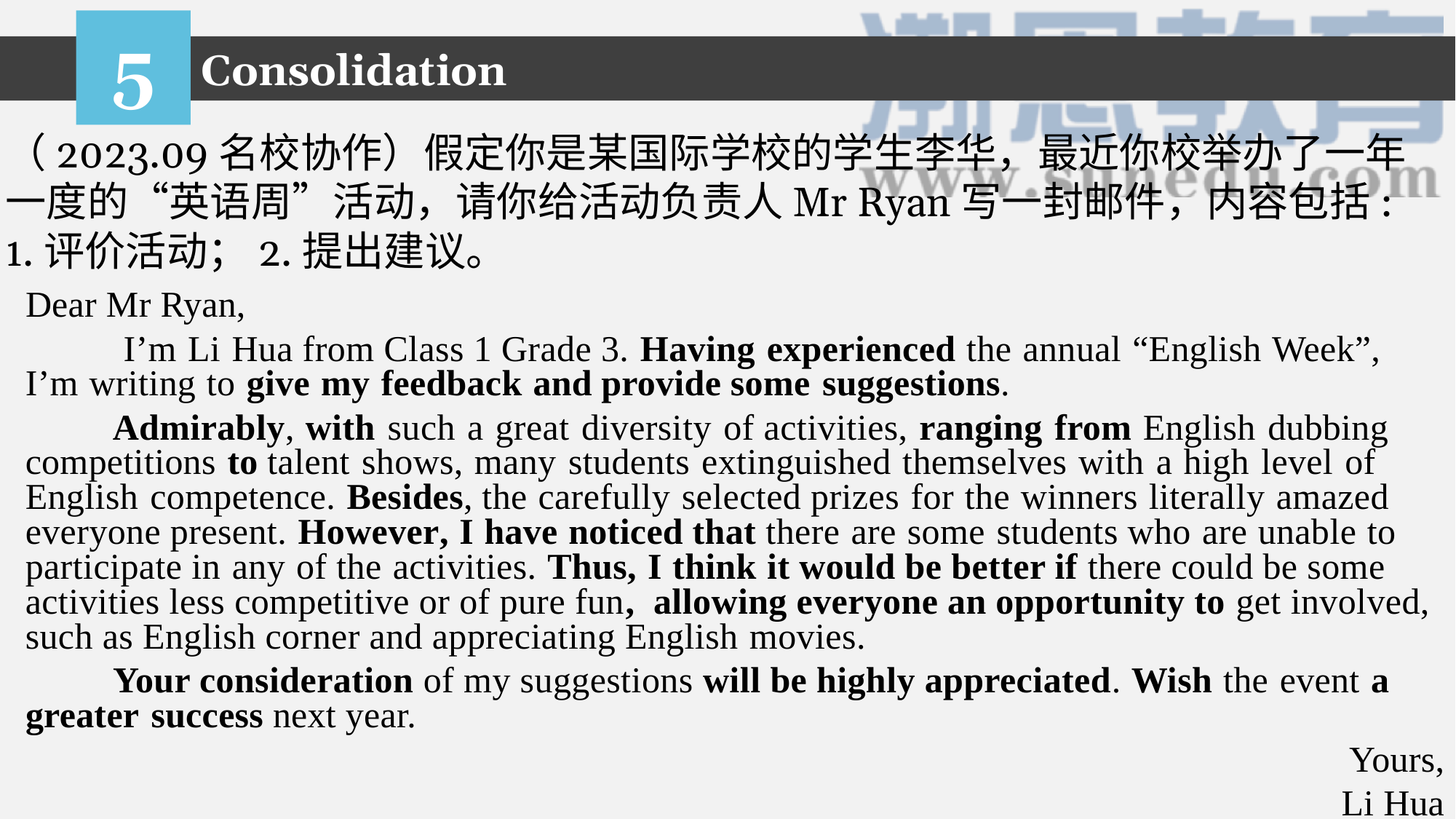

5

Consolidation
（2023.09名校协作）假定你是某国际学校的学生李华，最近你校举办了一年一度的“英语周”活动，请你给活动负责人Mr Ryan写一封邮件，内容包括:
1.评价活动；2.提出建议。
Dear Mr Ryan,
       I’m Li Hua from Class 1 Grade 3. Having experienced the annual “English Week”, I’m writing to give my feedback and provide some suggestions.
      Admirably, with such a great diversity of activities, ranging from English dubbing competitions to talent shows, many students extinguished themselves with a high level of English competence. Besides, the carefully selected prizes for the winners literally amazed everyone present. However, I have noticed that there are some students who are unable to participate in any of the activities. Thus, I think it would be better if there could be some  activities less competitive or of pure fun,  allowing everyone an opportunity to get involved, such as English corner and appreciating English movies.
      Your consideration of my suggestions will be highly appreciated. Wish the event a greater success next year.
Yours,
Li Hua